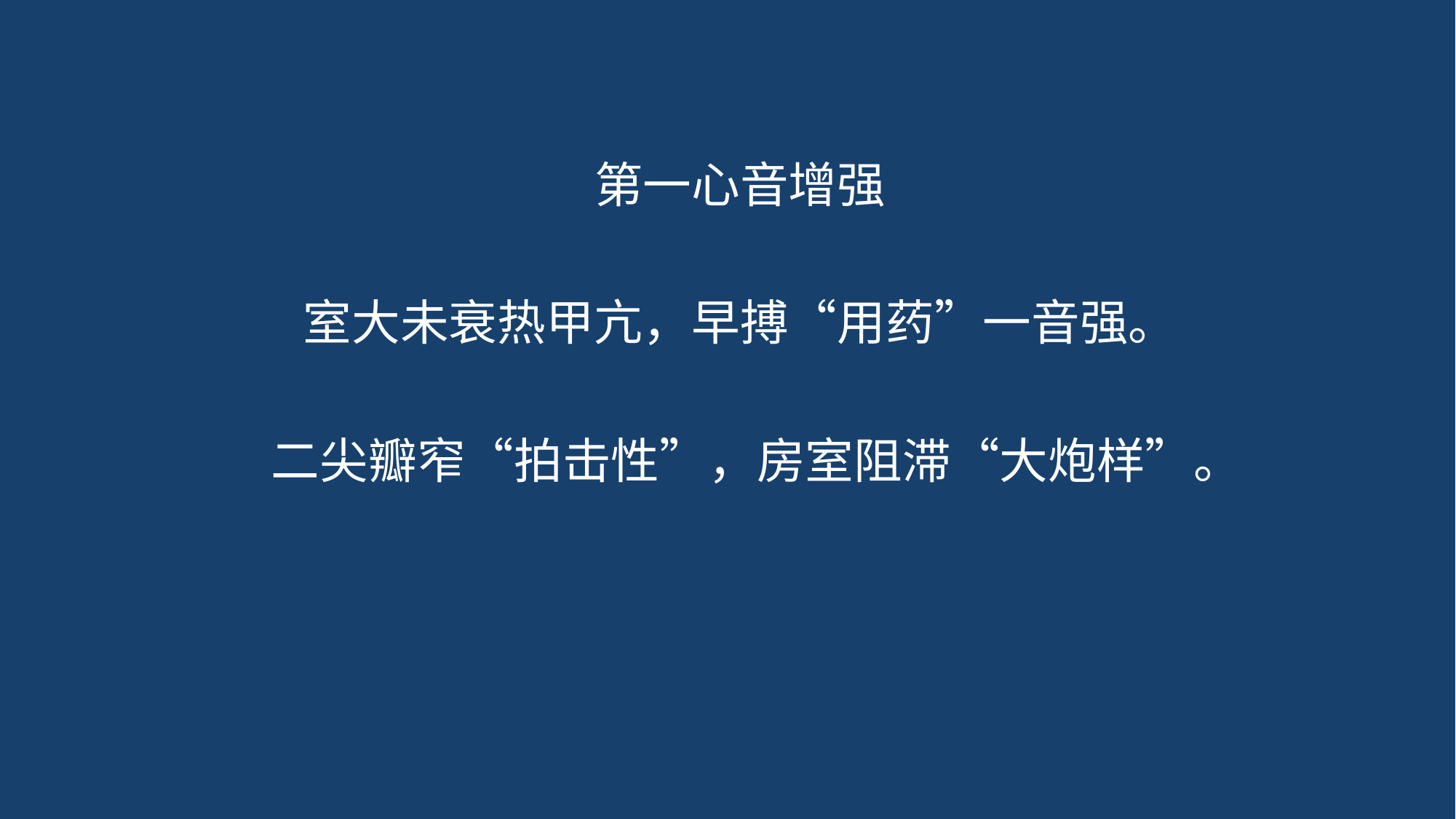

第一心音增强
室大未衰热甲亢，早搏“用药”一音强。
  二尖瓣窄“拍击性”，房室阻滞“大炮样”。